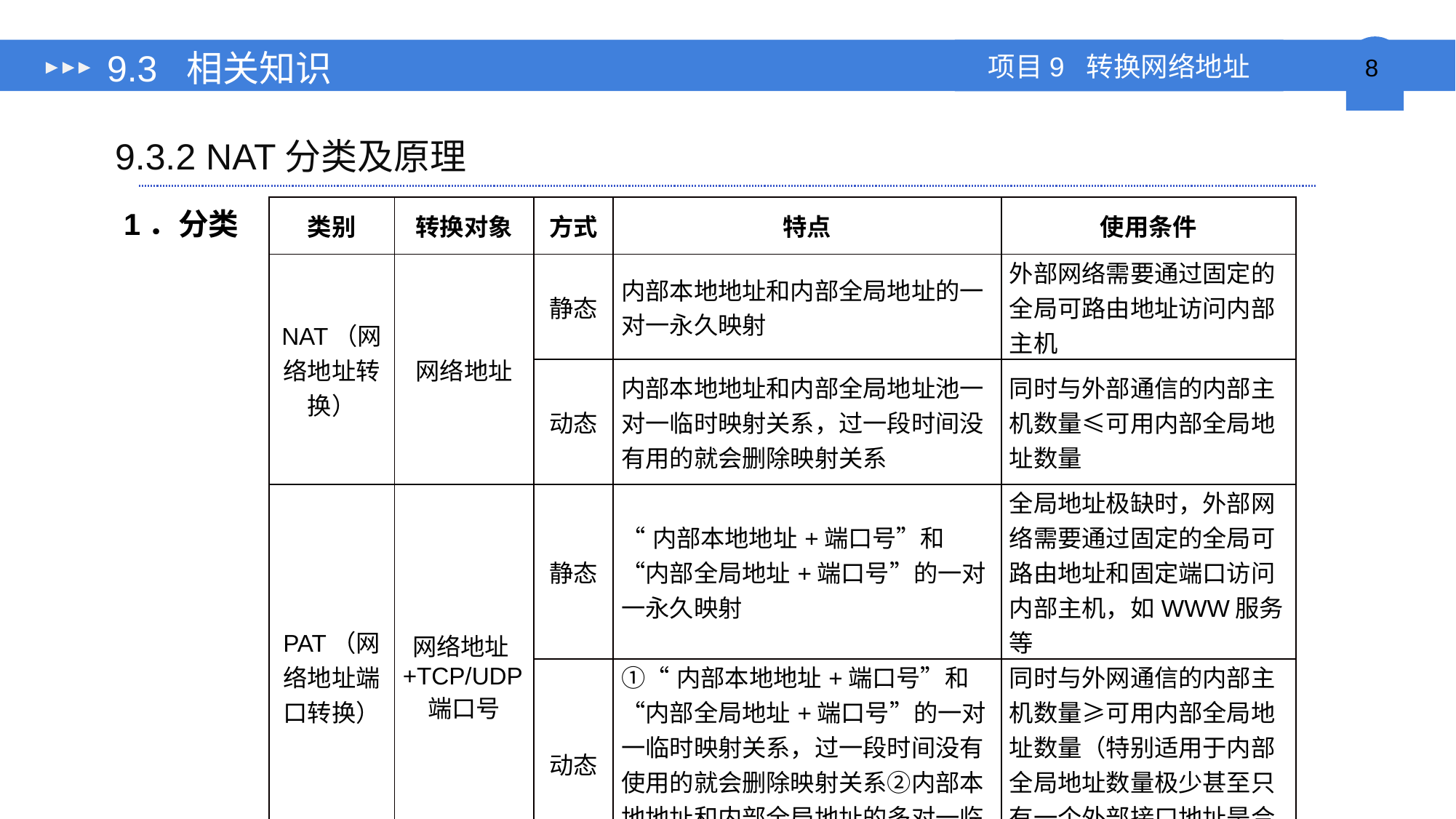

# 9.3  相关知识
9.3.2 NAT分类及原理

| 类别 | 转换对象 | 方式 | 特点 | 使用条件 |
| --- | --- | --- | --- | --- |
| NAT（网络地址转换） | 网络地址 | 静态 | 内部本地地址和内部全局地址的一对一永久映射 | 外部网络需要通过固定的全局可路由地址访问内部主机 |
|  |  | 动态 | 内部本地地址和内部全局地址池一对一临时映射关系，过一段时间没有用的就会删除映射关系 | 同时与外部通信的内部主机数量≤可用内部全局地址数量 |
| PAT（网络地址端口转换） | 网络地址+TCP/UDP端口号 | 静态 | “内部本地地址+端口号”和“内部全局地址+端口号”的一对一永久映射 | 全局地址极缺时，外部网络需要通过固定的全局可路由地址和固定端口访问内部主机，如WWW服务等 |
|  |  | 动态 | ①“内部本地地址+端口号”和“内部全局地址+端口号”的一对一临时映射关系，过一段时间没有使用的就会删除映射关系②内部本地地址和内部全局地址的多对一临时映射 | 同时与外网通信的内部主机数量≥可用内部全局地址数量（特别适用于内部全局地址数量极少甚至只有一个外部接口地址是合法的情况） |
1．分类